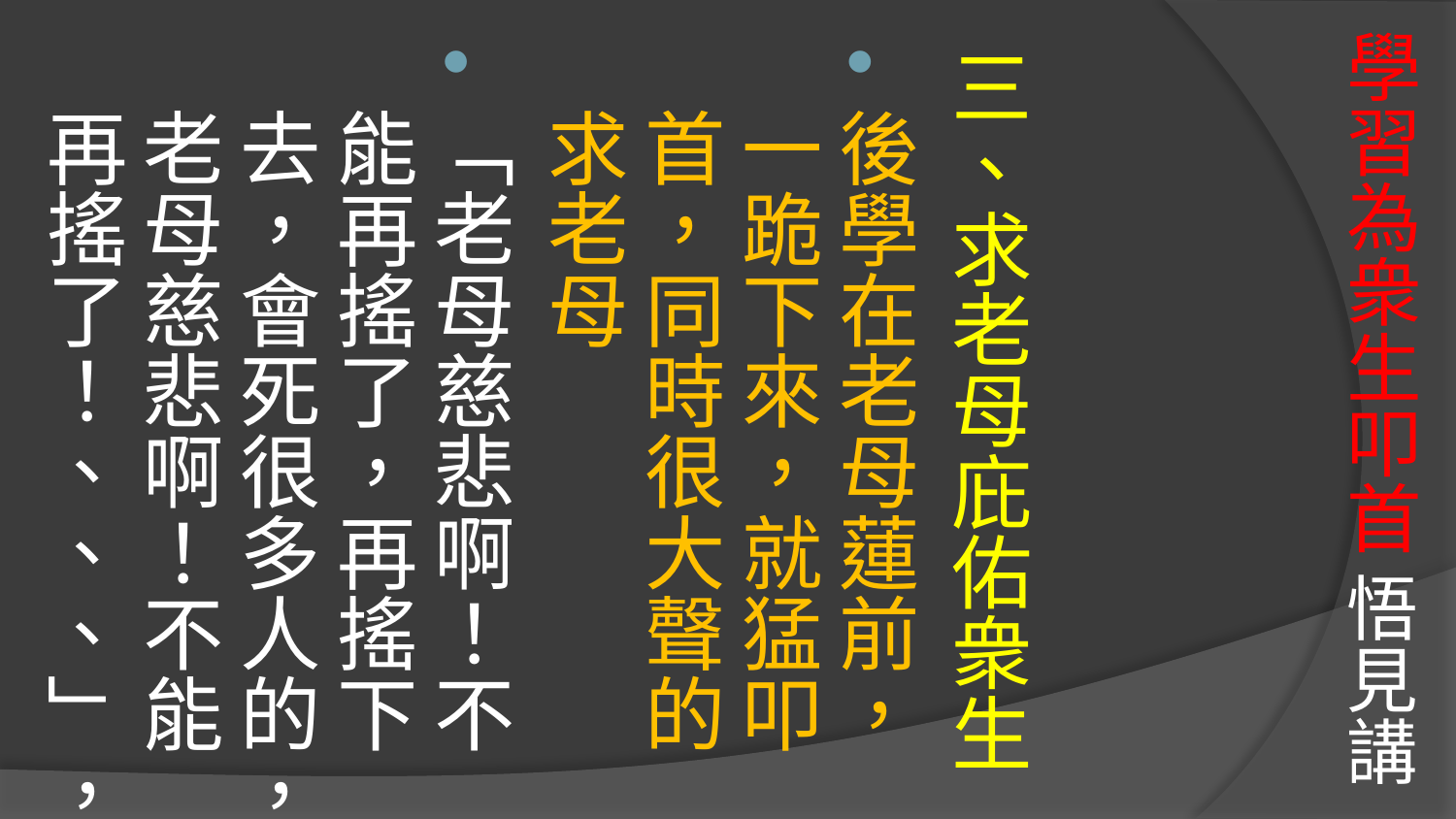

# 學習為衆生叩首 悟見講
三、求老母庇佑衆生
後學在老母蓮前，一跪下來，就猛叩首，同時很大聲的求老母
「老母慈悲啊！不能再搖了，再搖下去，會死很多人的，老母慈悲啊！不能再搖了！、、、」，